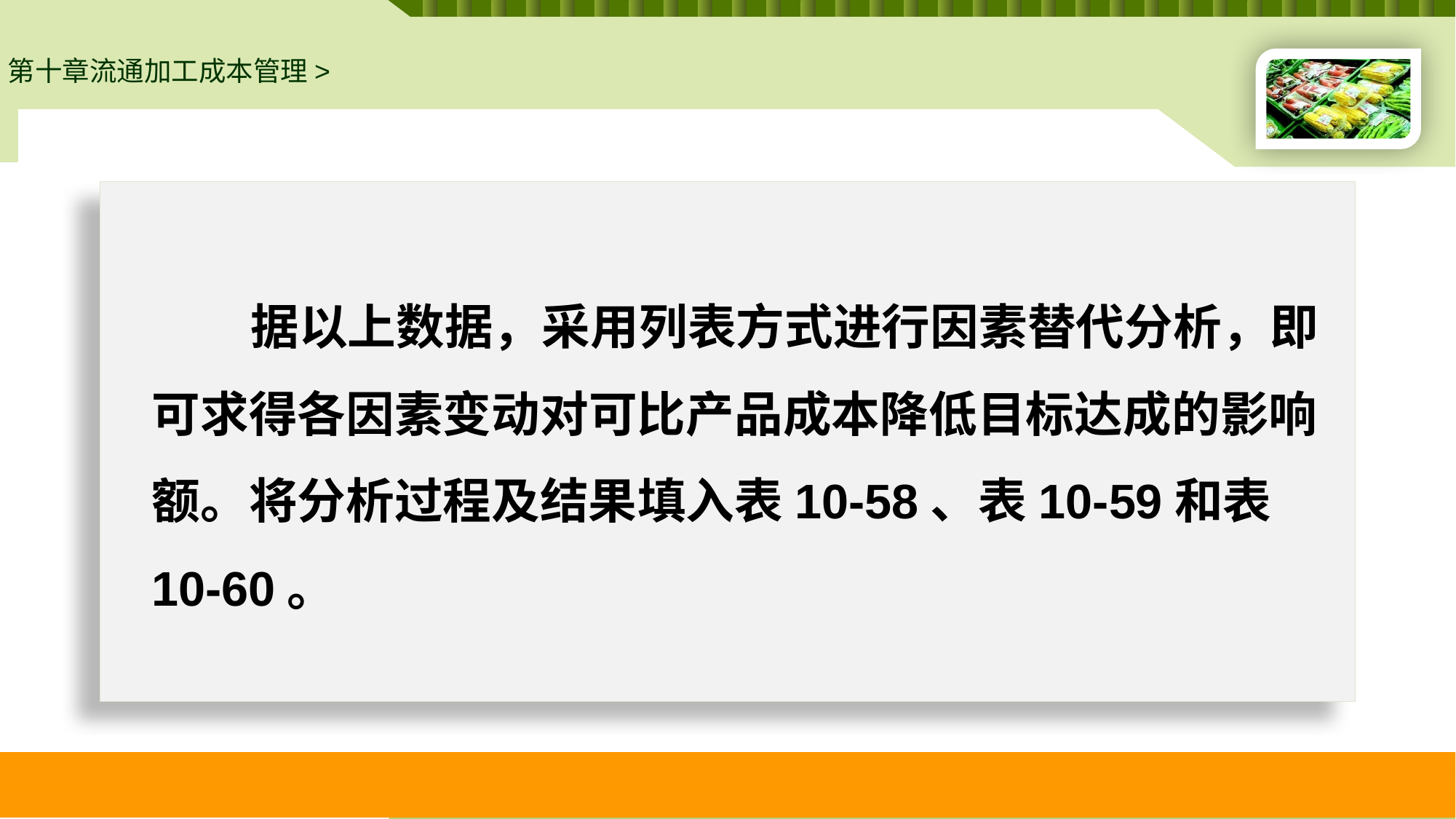

第十章流通加工成本管理>
据以上数据，采用列表方式进行因素替代分析，即可求得各因素变动对可比产品成本降低目标达成的影响额。将分析过程及结果填入表10-58、表10-59和表10-60。